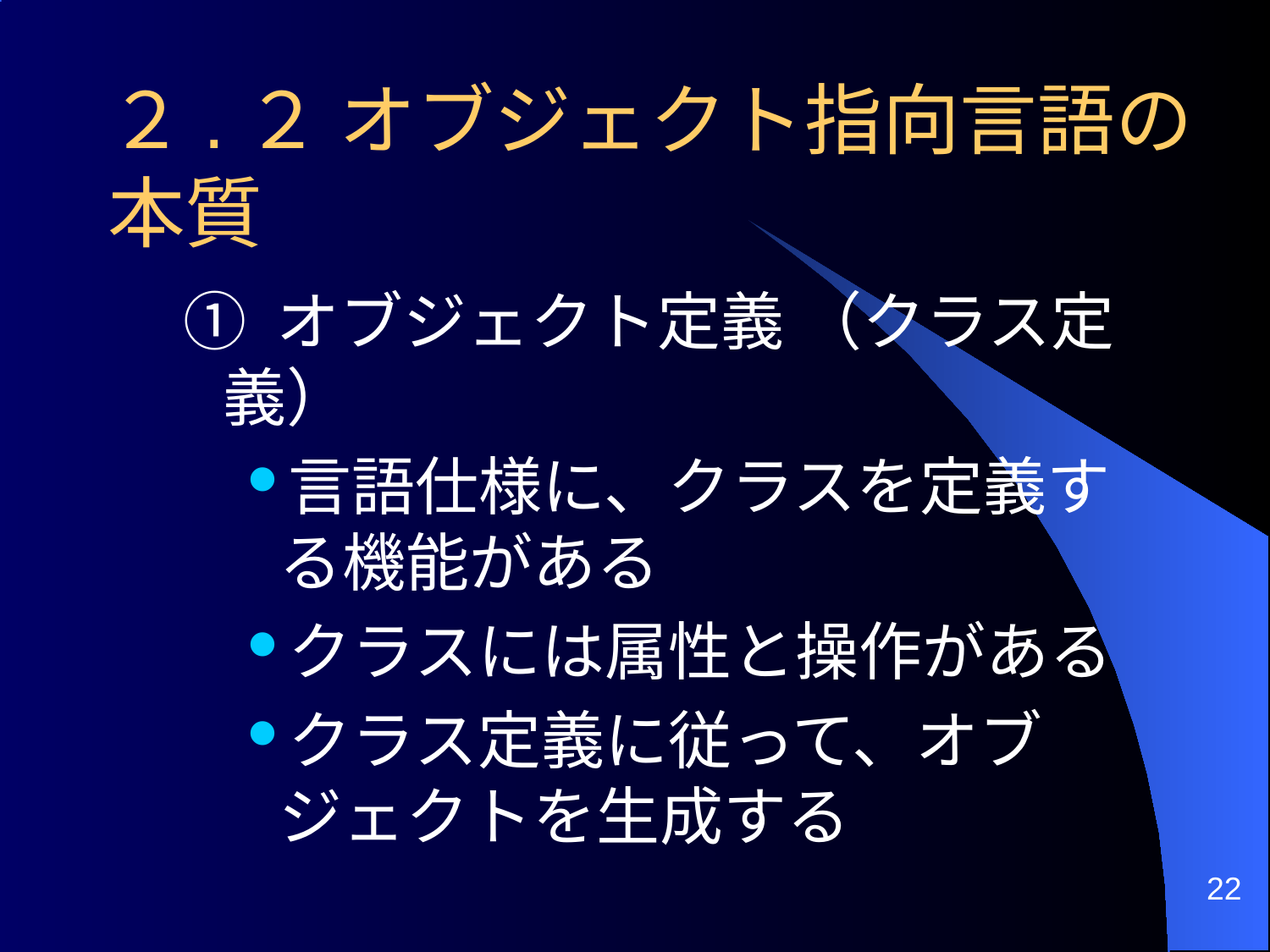

# ２.２ オブジェクト指向言語の本質
① オブジェクト定義 （クラス定義）
言語仕様に、クラスを定義する機能がある
クラスには属性と操作がある
クラス定義に従って、オブジェクトを生成する
22